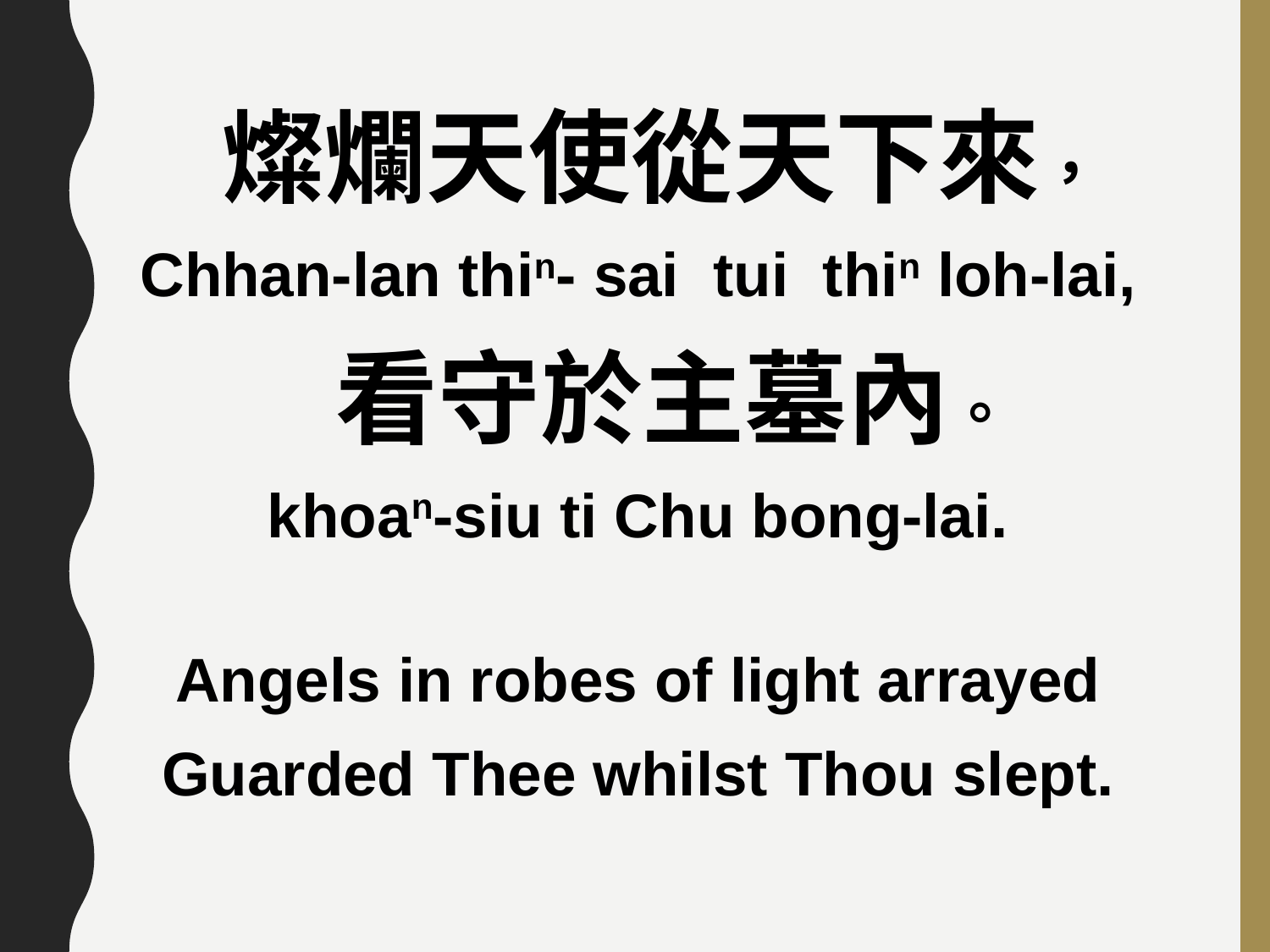

燦爛天使從天下來，
Chhan-lan thin- sai  tui  thin loh-lai,
  看守於主墓內。
khoan-siu ti Chu bong-lai.

Angels in robes of light arrayed
Guarded Thee whilst Thou slept.